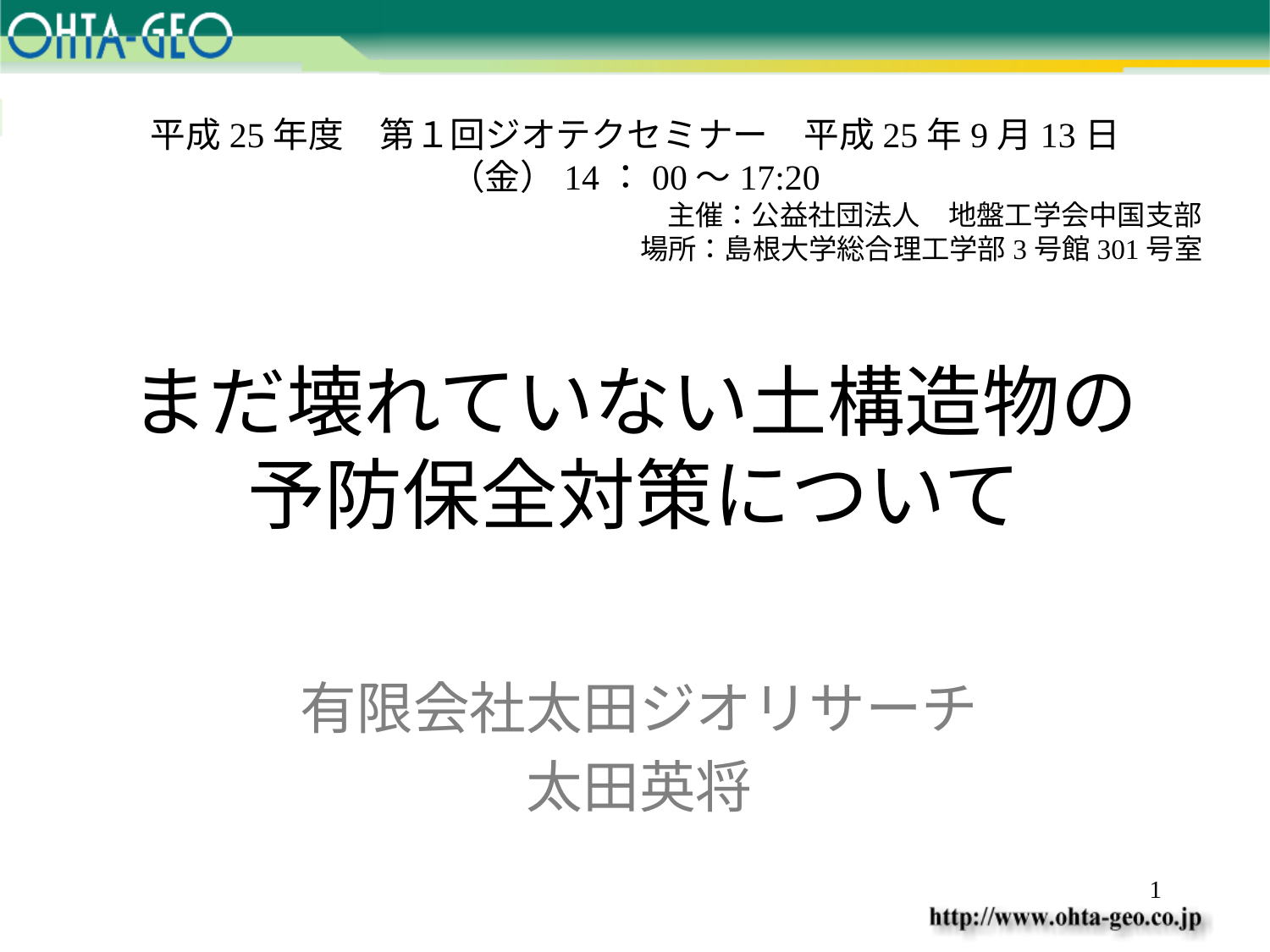

平成25年度　第１回ジオテクセミナー　平成25年9月13日（金）14：00～17:20
　　　　　　　　　　　　　　　　　　　　主催：公益社団法人　地盤工学会中国支部
場所：島根大学総合理工学部3号館301号室
# まだ壊れていない土構造物の 予防保全対策について
有限会社太田ジオリサーチ
太田英将
1